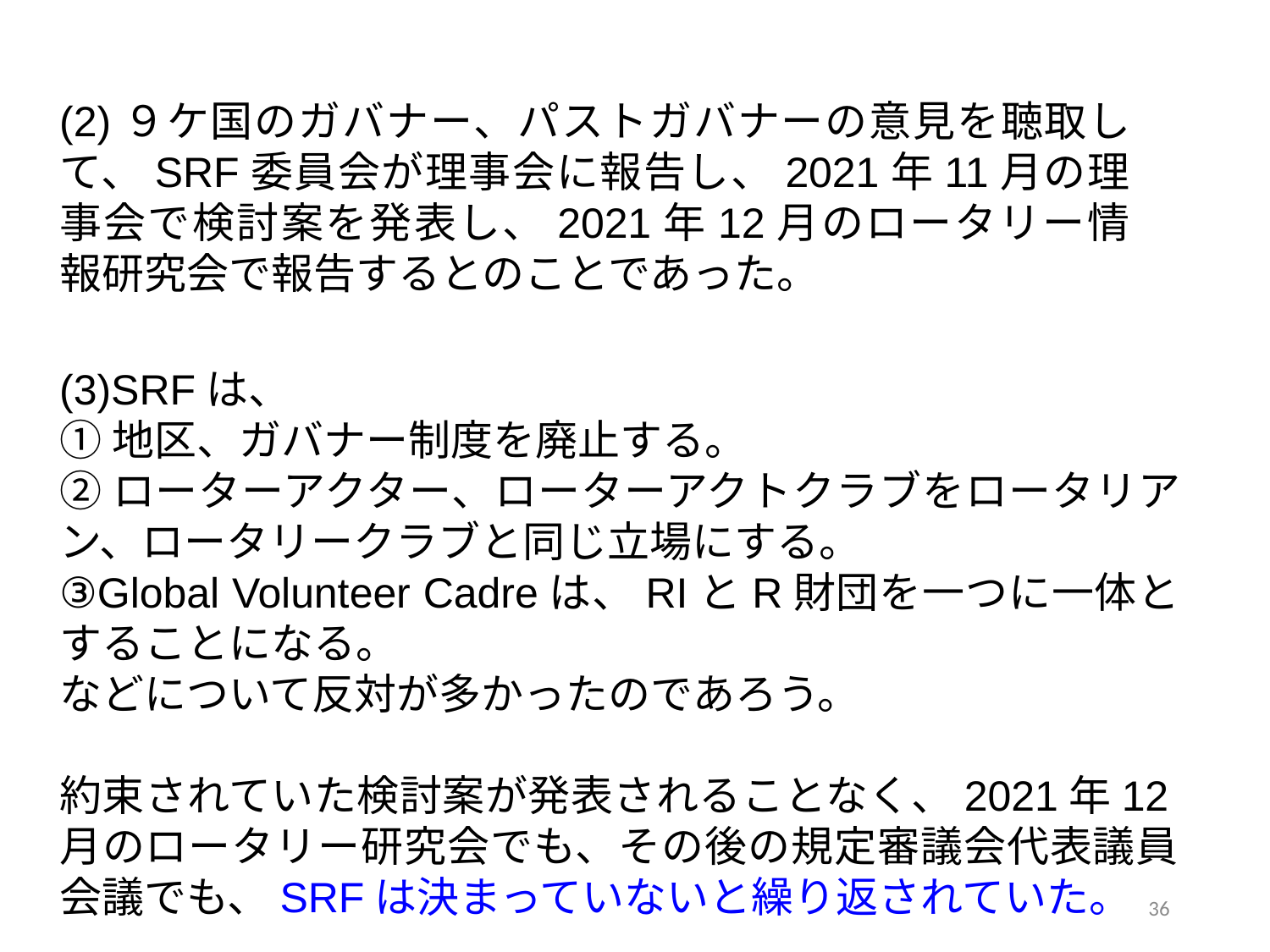

(2)９ケ国のガバナー、パストガバナーの意見を聴取して、SRF委員会が理事会に報告し、2021年11月の理事会で検討案を発表し、2021年12月のロータリー情報研究会で報告するとのことであった。
(3)SRFは、
①地区、ガバナー制度を廃止する。
②ローターアクター、ローターアクトクラブをロータリアン、ロータリークラブと同じ立場にする。
③Global Volunteer Cadreは、RIとR財団を一つに一体とすることになる。
などについて反対が多かったのであろう。

約束されていた検討案が発表されることなく、2021年12月のロータリー研究会でも、その後の規定審議会代表議員会議でも、SRFは決まっていないと繰り返されていた。
36